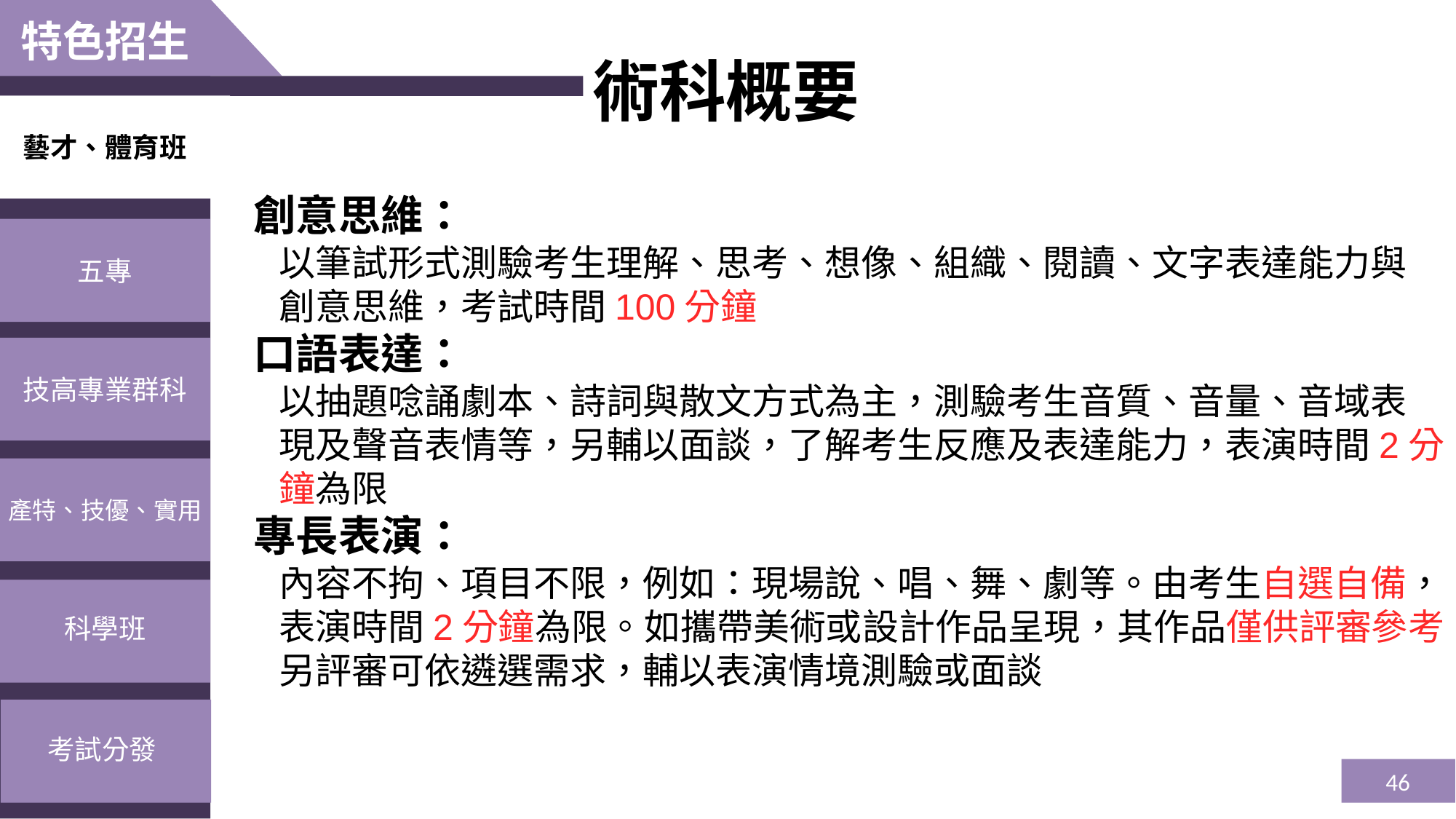

特色招生

術科概要

藝才、體育班
創意思維：
  以筆試形式測驗考生理解、思考、想像、組織、閱讀、文字表達能力與
  創意思維，考試時間100分鐘
口語表達：
  以抽題唸誦劇本、詩詞與散文方式為主，測驗考生音質、音量、音域表
  現及聲音表情等，另輔以面談，了解考生反應及表達能力，表演時間2分
  鐘為限
專長表演：
  內容不拘、項目不限，例如：現場說、唱、舞、劇等。由考生自選自備，
  表演時間2分鐘為限。如攜帶美術或設計作品呈現，其作品僅供評審參考
  另評審可依遴選需求，輔以表演情境測驗或面談

五專

技高專業群科

產特、技優、實用

科學班

考試分發

46